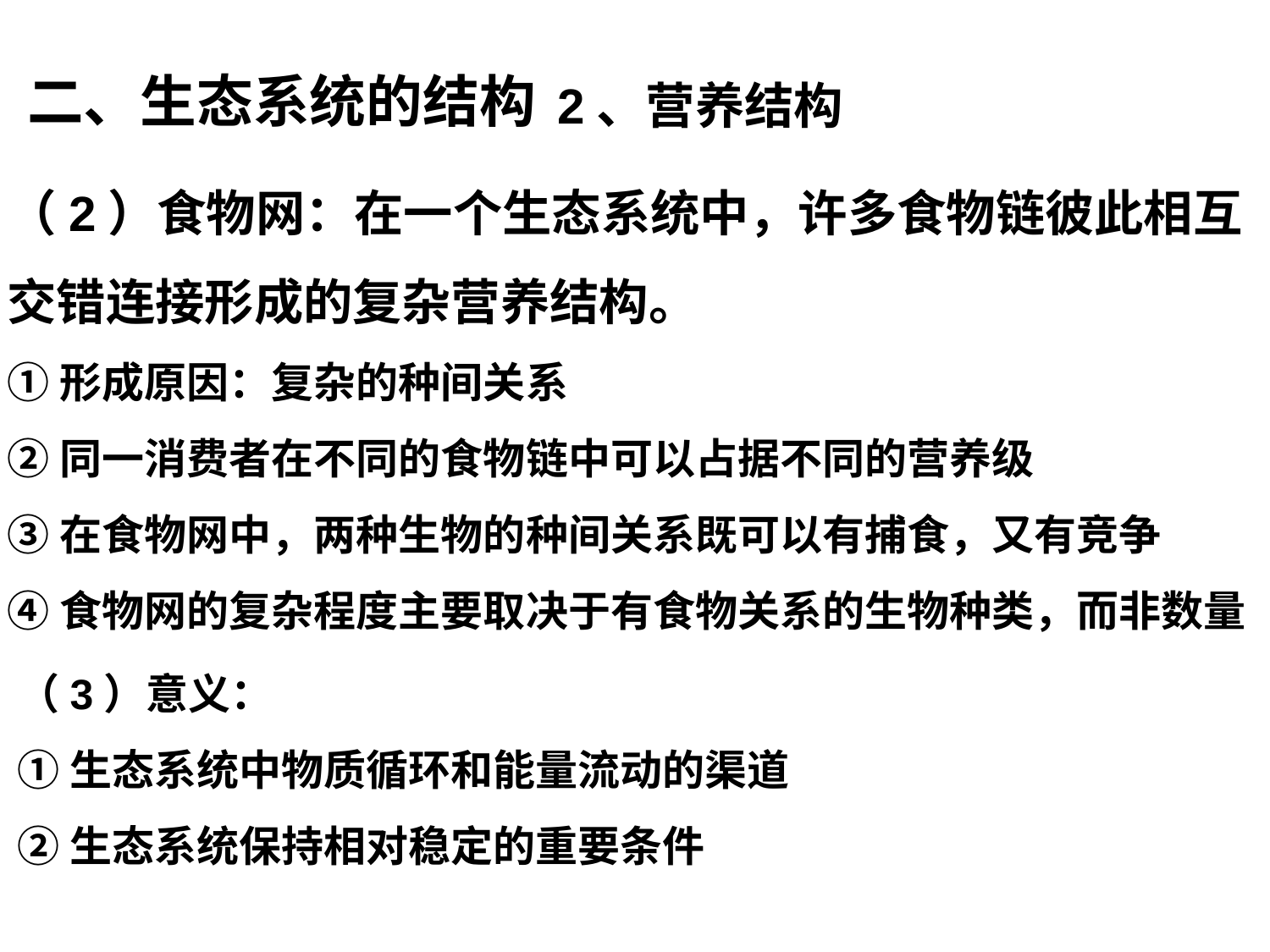

二、生态系统的结构
2、营养结构
（2）食物网：在一个生态系统中，许多食物链彼此相互交错连接形成的复杂营养结构。
①形成原因：复杂的种间关系
②同一消费者在不同的食物链中可以占据不同的营养级
③在食物网中，两种生物的种间关系既可以有捕食，又有竞争
④食物网的复杂程度主要取决于有食物关系的生物种类，而非数量

（3）意义：
①生态系统中物质循环和能量流动的渠道
②生态系统保持相对稳定的重要条件